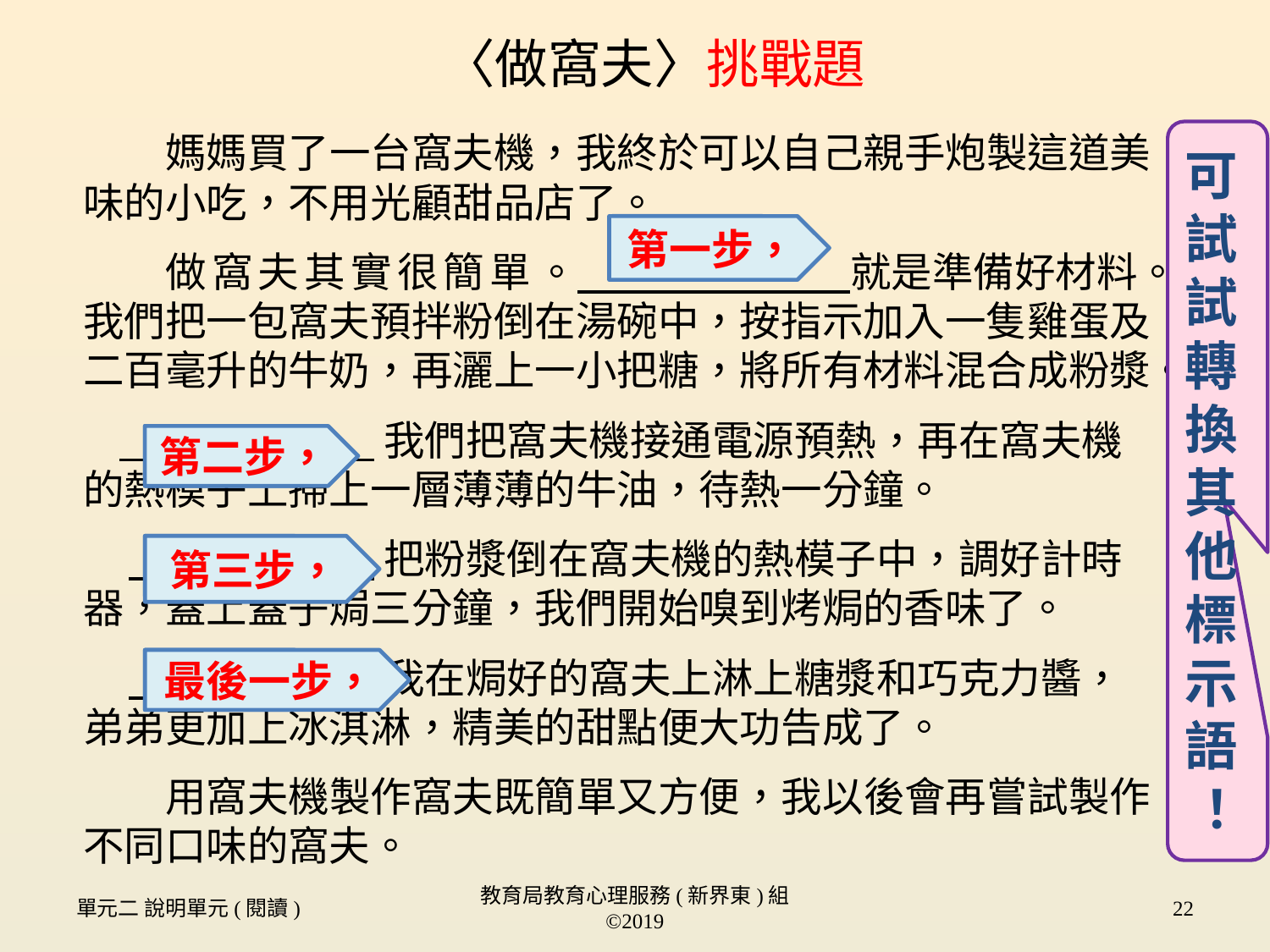

# 〈做窩夫〉挑戰題
        媽媽買了一台窩夫機，我終於可以自己親手炮製這道美味的小吃，不用光顧甜品店了。
        做窩夫其實很簡單。                              就是準備好材料。我們把一包窩夫預拌粉倒在湯碗中，按指示加入一隻雞蛋及二百毫升的牛奶，再灑上一小把糖，將所有材料混合成粉漿。
                                我們把窩夫機接通電源預熱，再在窩夫機的熱模子上掃上一層薄薄的牛油，待熱一分鐘。
                                把粉漿倒在窩夫機的熱模子中，調好計時器，蓋上蓋子焗三分鐘，我們開始嗅到烤焗的香味了。
                                我在焗好的窩夫上淋上糖漿和巧克力醬，弟弟更加上冰淇淋，精美的甜點便大功告成了。
        用窩夫機製作窩夫既簡單又方便，我以後會再嘗試製作不同口味的窩夫。

可試試轉換其他標示 語
！
第一步，
首先，
然後，
第二步，

接着，
第三步，
最後，
最後一步，
單元二 說明單元(閱讀)
教育局教育心理服務(新界東)組 ©2019
22